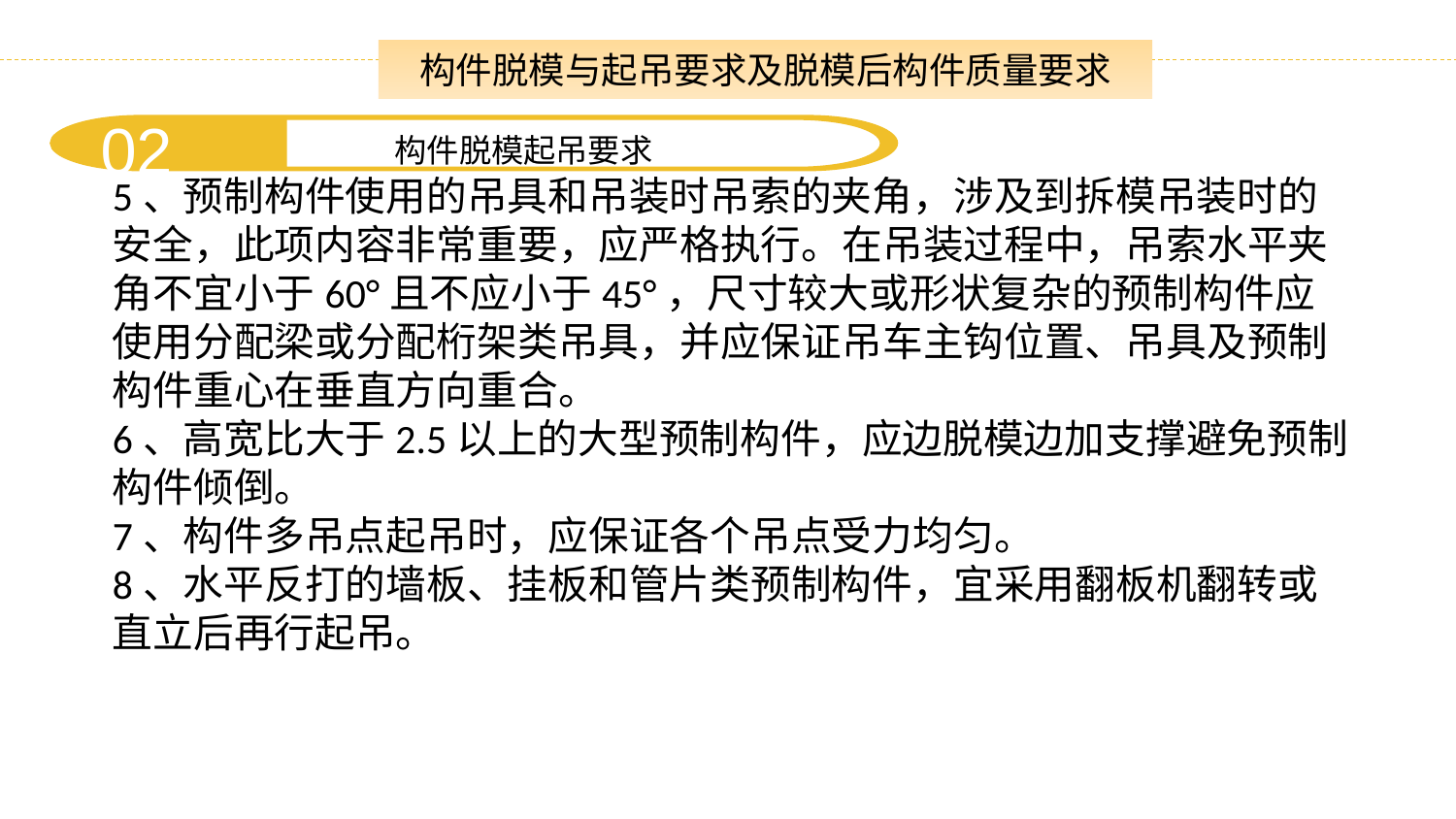

构件脱模与起吊要求
构件脱模与起吊要求及脱模后构件质量要求
02

构件脱模起吊要求
5、预制构件使用的吊具和吊装时吊索的夹角，涉及到拆模吊装时的安全，此项内容非常重要，应严格执行。在吊装过程中，吊索水平夹角不宜小于60°且不应小于45°，尺寸较大或形状复杂的预制构件应使用分配梁或分配桁架类吊具，并应保证吊车主钩位置、吊具及预制构件重心在垂直方向重合。
6、高宽比大于2.5以上的大型预制构件，应边脱模边加支撑避免预制构件倾倒。
7、构件多吊点起吊时，应保证各个吊点受力均匀。
8、水平反打的墙板、挂板和管片类预制构件，宜采用翻板机翻转或直立后再行起吊。